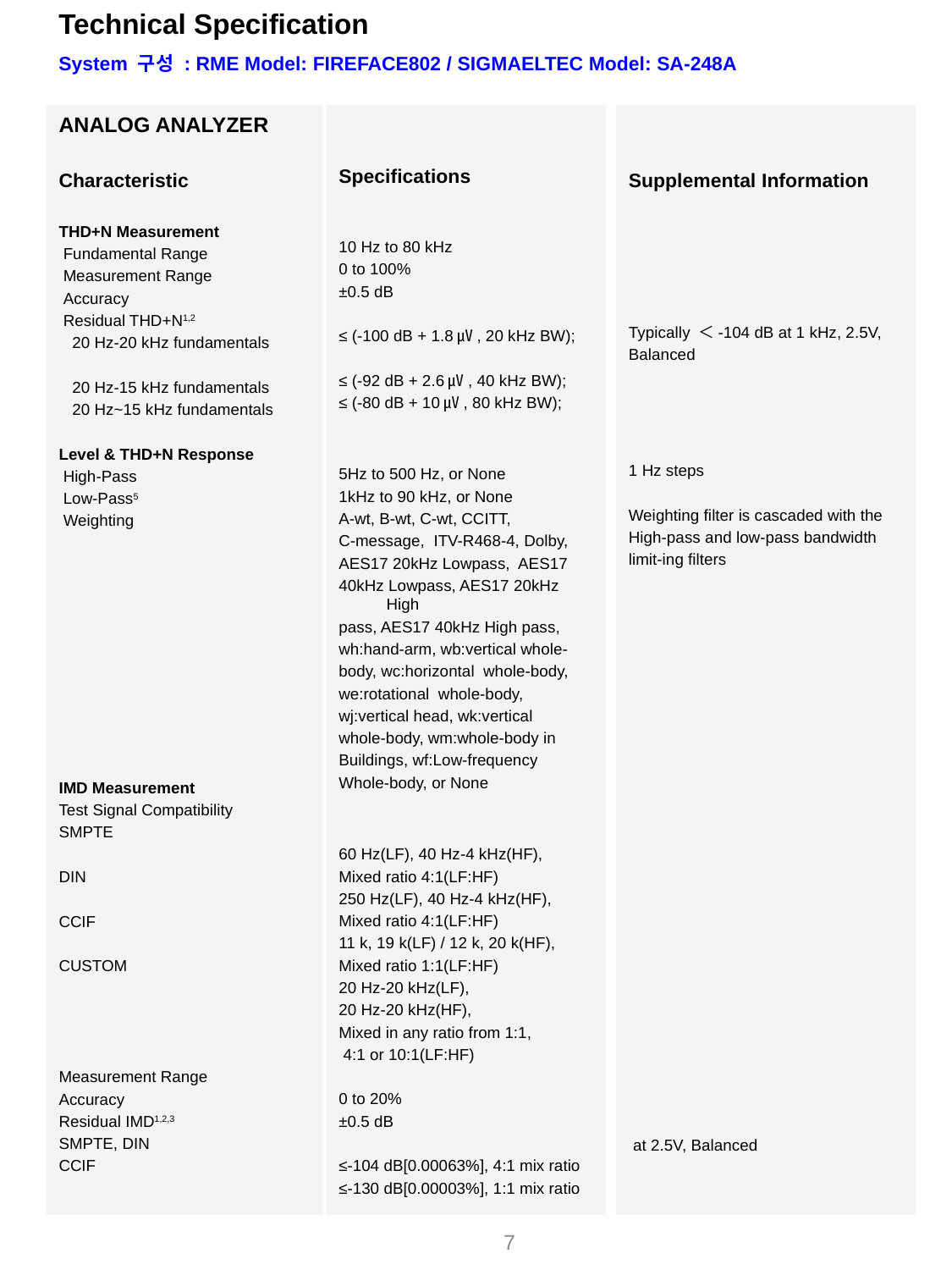

Technical Specification
System 구성 : RME Model: FIREFACE802 / SIGMAELTEC Model: SA-248A
ANALOG ANALYZER

Characteristic

THD+N Measurement
 Fundamental Range
 Measurement Range
 Accuracy
 Residual THD+N1,2
   20 Hz-20 kHz fundamentals

   20 Hz-15 kHz fundamentals
   20 Hz~15 kHz fundamentals

Level & THD+N Response
 High-Pass
 Low-Pass5
 Weighting

IMD Measurement
Test Signal Compatibility
SMPTE

DIN

CCIF

CUSTOM

Measurement Range
Accuracy
Residual IMD1,2,3
SMPTE, DIN
CCIF

Specifications

10 Hz to 80 kHz
0 to 100%
±0.5 dB

≤ (-100 dB + 1.8㎶, 20 kHz BW);

≤ (-92 dB + 2.6㎶, 40 kHz BW);
≤ (-80 dB + 10㎶, 80 kHz BW);

5Hz to 500 Hz, or None
1kHz to 90 kHz, or None
A-wt, B-wt, C-wt, CCITT,
C-message,  ITV-R468-4, Dolby,
AES17 20kHz Lowpass,  AES17
40kHz Lowpass, AES17 20kHz High
pass, AES17 40kHz High pass,
wh:hand-arm, wb:vertical whole-
body, wc:horizontal  whole-body,
we:rotational  whole-body,
wj:vertical head, wk:vertical
whole-body, wm:whole-body in
Buildings, wf:Low-frequency
Whole-body, or None

60 Hz(LF), 40 Hz-4 kHz(HF),
Mixed ratio 4:1(LF:HF)
250 Hz(LF), 40 Hz-4 kHz(HF),
Mixed ratio 4:1(LF:HF)
11 k, 19 k(LF) / 12 k, 20 k(HF),
Mixed ratio 1:1(LF:HF)
20 Hz-20 kHz(LF),
20 Hz-20 kHz(HF),
Mixed in any ratio from 1:1,
 4:1 or 10:1(LF:HF)

0 to 20%
±0.5 dB

≤-104 dB[0.00063%], 4:1 mix ratio
≤-130 dB[0.00003%], 1:1 mix ratio

Supplemental Information

Typically ＜-104 dB at 1 kHz, 2.5V,
Balanced

1 Hz steps

Weighting filter is cascaded with the
High-pass and low-pass bandwidth
limit-ing filters

 at 2.5V, Balanced

7